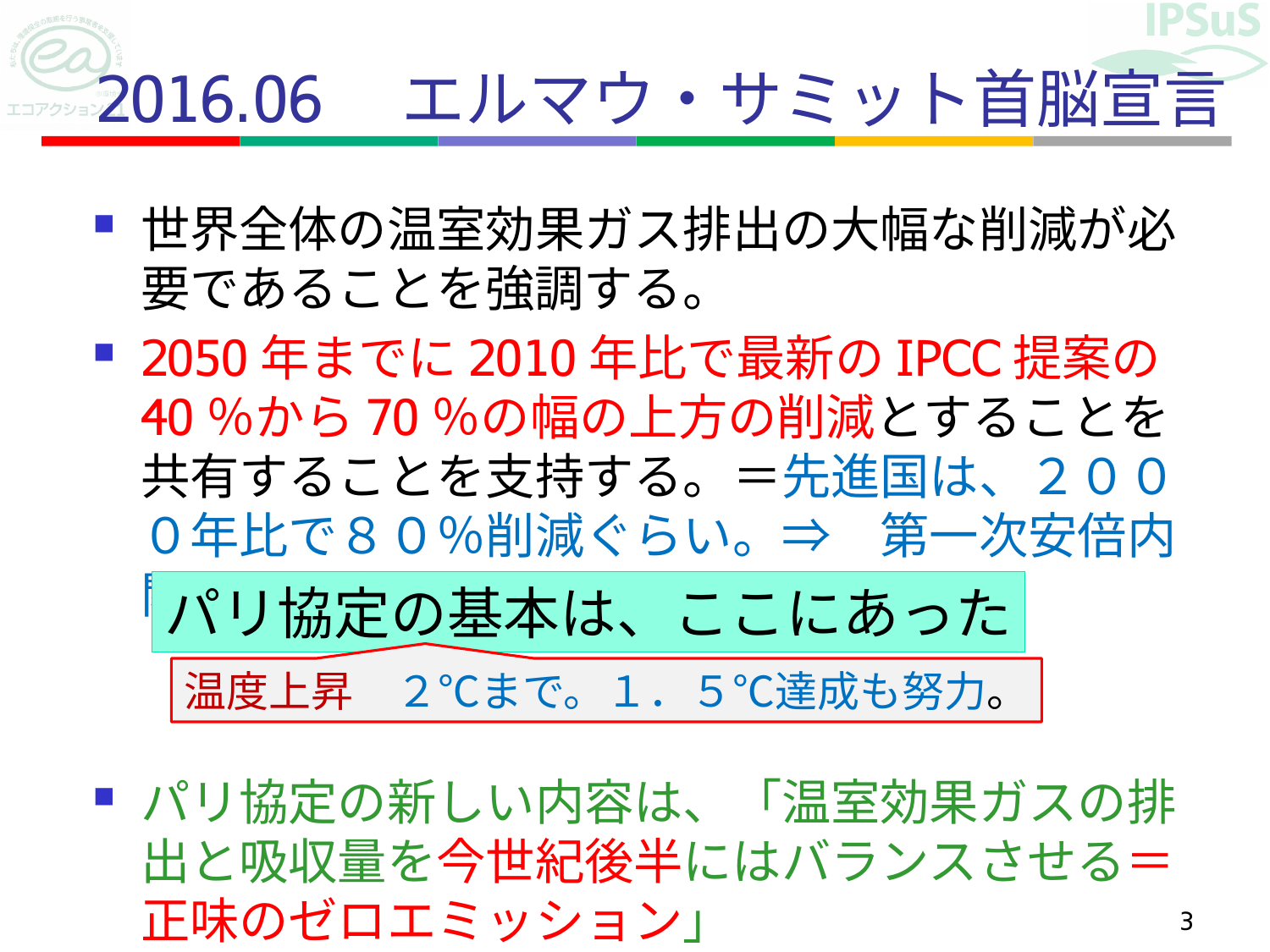

# 2016.06　エルマウ・サミット首脳宣言

世界全体の温室効果ガス排出の大幅な削減が必要であることを強調する。
2050年までに2010年比で最新のIPCC提案の40％から70％の幅の上方の削減とすることを共有することを支持する。＝先進国は、２０００年比で８０％削減ぐらい。⇒　第一次安倍内閣での決定

パリ協定の新しい内容は、「温室効果ガスの排出と吸収量を今世紀後半にはバランスさせる＝正味のゼロエミッション」
パリ協定の基本は、ここにあった
温度上昇　２℃まで。１．５℃達成も努力。
3